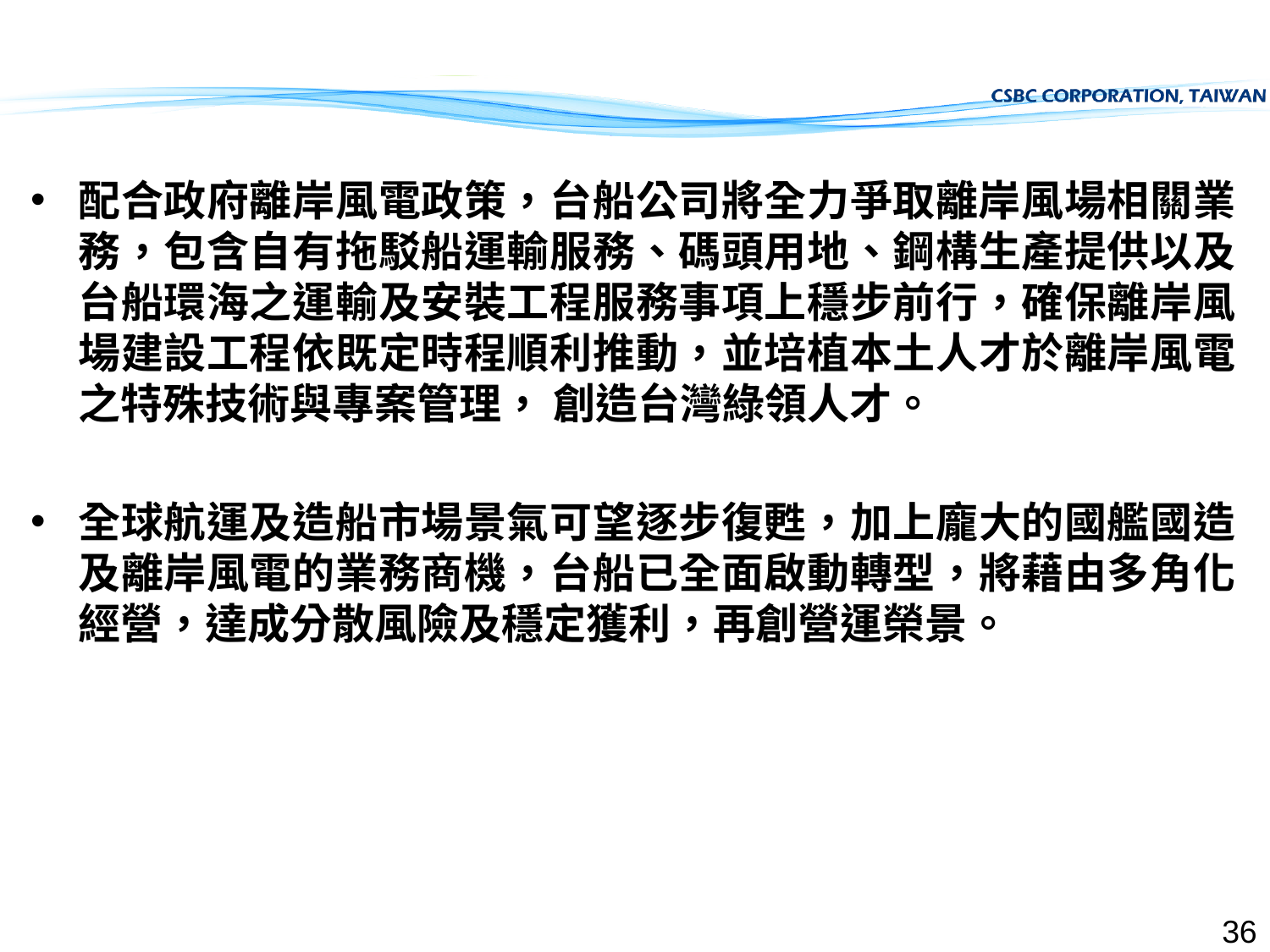

配合政府離岸風電政策，台船公司將全力爭取離岸風場相關業務，包含自有拖駁船運輸服務、碼頭用地、鋼構生產提供以及台船環海之運輸及安裝工程服務事項上穩步前行，確保離岸風場建設工程依既定時程順利推動，並培植本土人才於離岸風電之特殊技術與專案管理， 創造台灣綠領人才。

全球航運及造船市場景氣可望逐步復甦，加上龐大的國艦國造及離岸風電的業務商機，台船已全面啟動轉型，將藉由多角化經營，達成分散風險及穩定獲利，再創營運榮景。